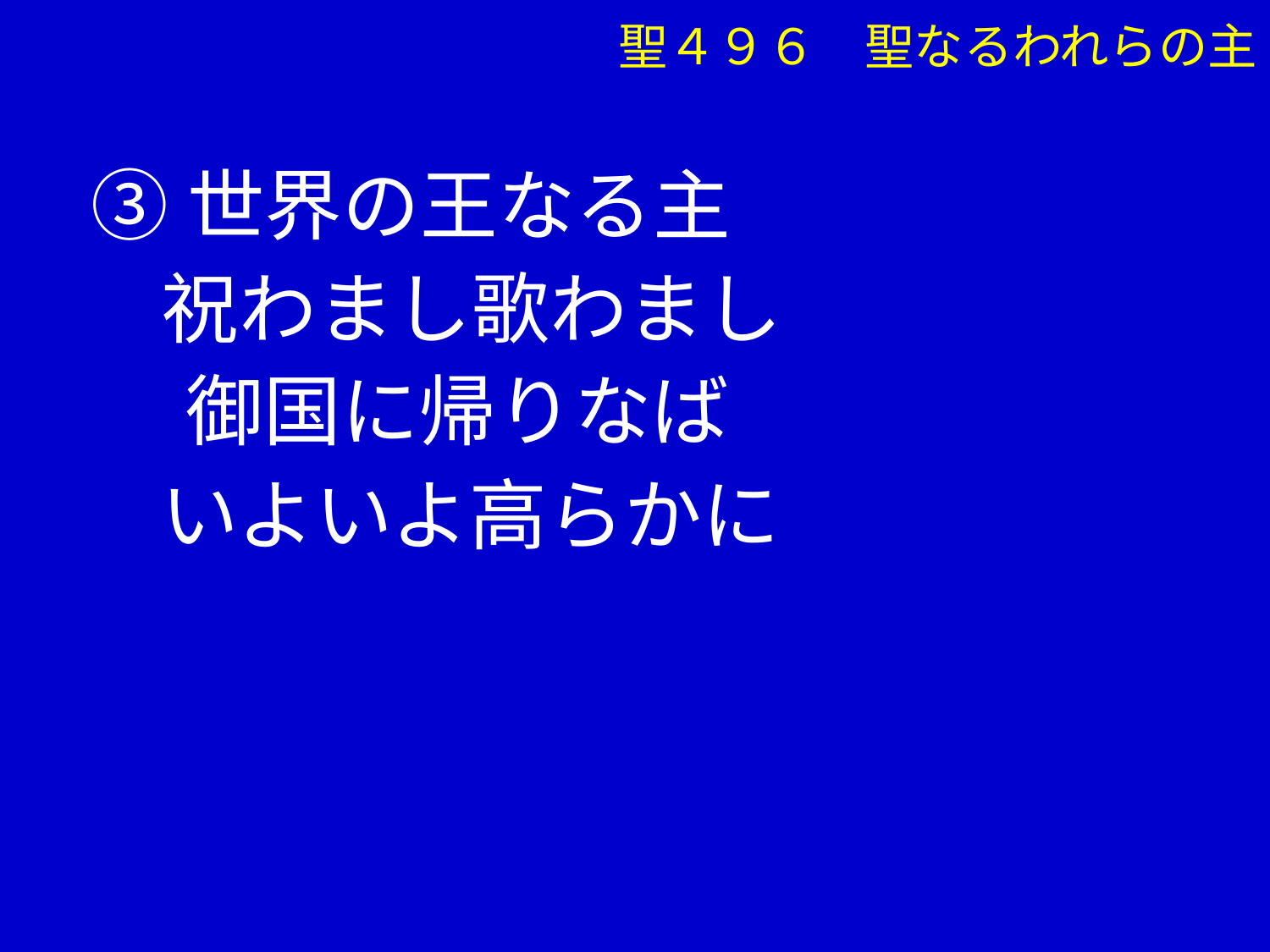

聖４９６　聖なるわれらの主
③世界の王なる主
   祝わまし歌わまし
　 御国に帰りなば
   いよいよ高らかに